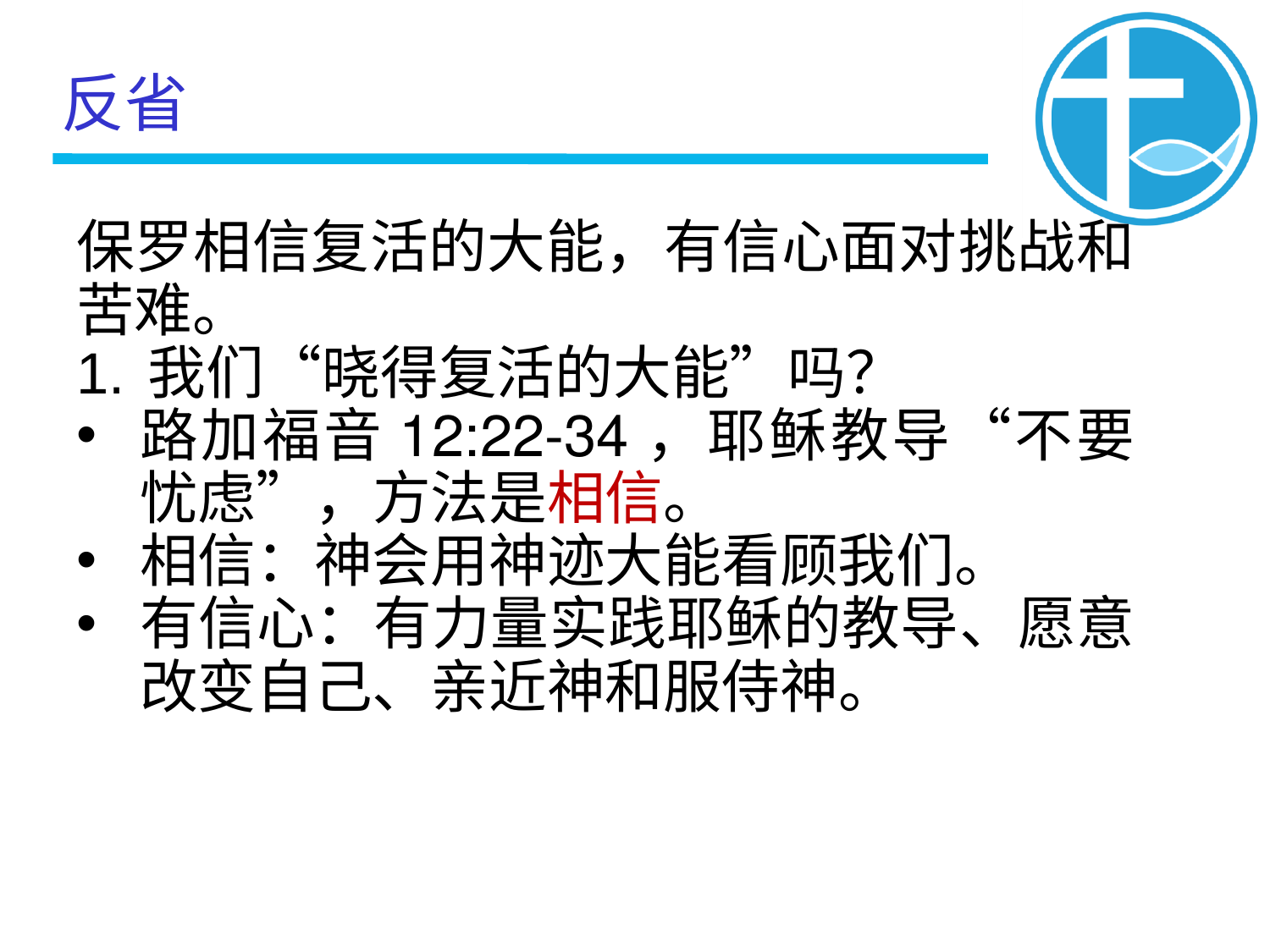

反省
保罗相信复活的大能，有信心面对挑战和苦难。
我们“晓得复活的大能”吗？
路加福音12:22-34，耶稣教导“不要忧虑”，方法是相信。
相信：神会用神迹大能看顾我们。
有信心：有力量实践耶稣的教导、愿意改变自己、亲近神和服侍神。